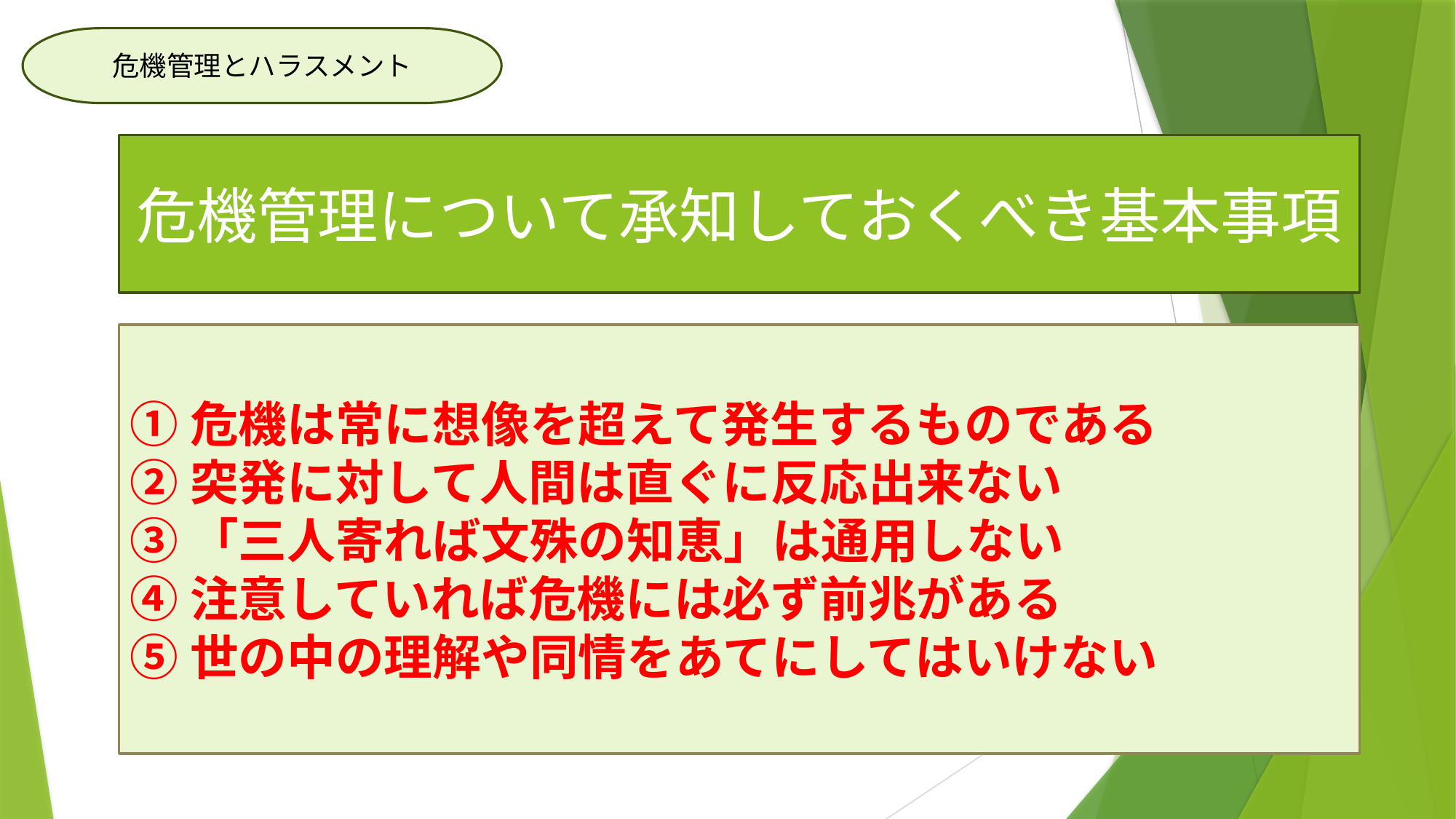

危機管理とハラスメント
# 危機管理について承知しておくべき基本事項
①危機は常に想像を超えて発生するものである
②突発に対して人間は直ぐに反応出来ない
③「三人寄れば文殊の知恵」は通用しない
④注意していれば危機には必ず前兆がある
⑤世の中の理解や同情をあてにしてはいけない